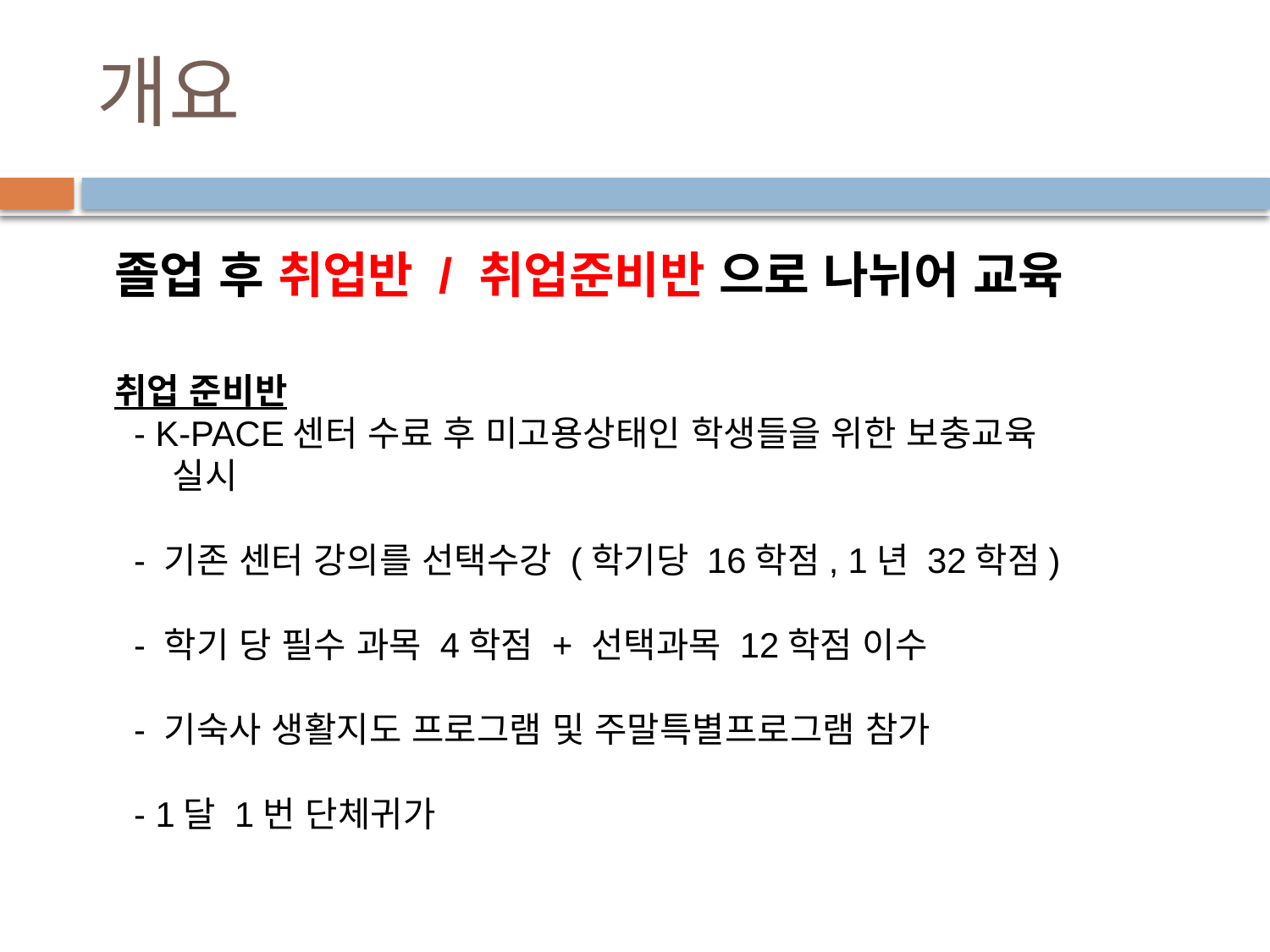

# 개요
졸업 후 취업반 / 취업준비반 으로 나뉘어 교육
취업 준비반
  - K-PACE센터 수료 후 미고용상태인 학생들을 위한 보충교육
     실시

  - 기존 센터 강의를 선택수강 (학기당 16학점, 1년 32학점)

  - 학기 당 필수 과목 4학점 + 선택과목 12학점 이수

  - 기숙사 생활지도 프로그램 및 주말특별프로그램 참가

  - 1달 1번 단체귀가